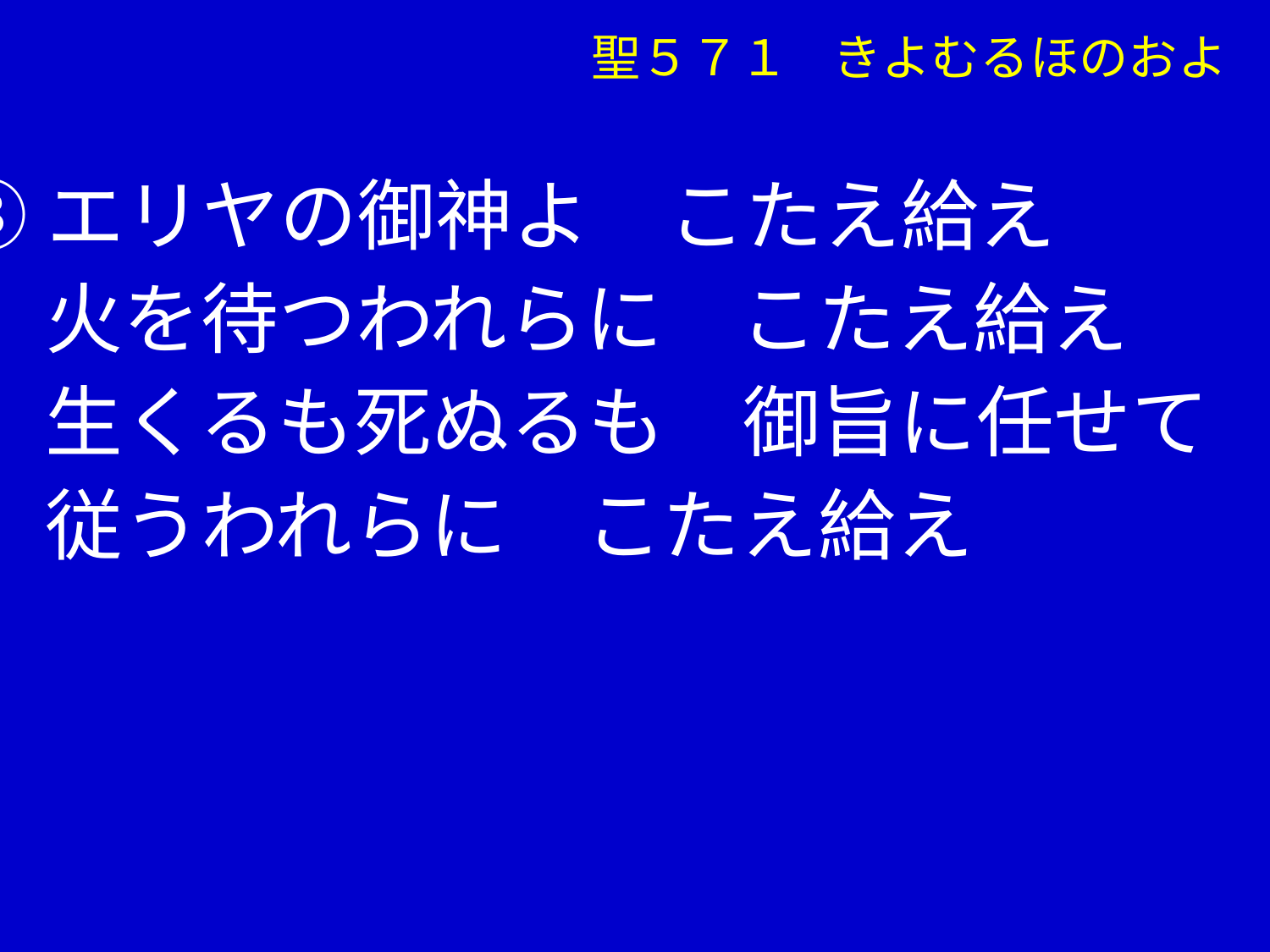

聖５７１    きよむるほのおよ
③エリヤの御神よ　こたえ給え
　 火を待つわれらに　こたえ給え
　 生くるも死ぬるも　御旨に任せて
　 従うわれらに　こたえ給え